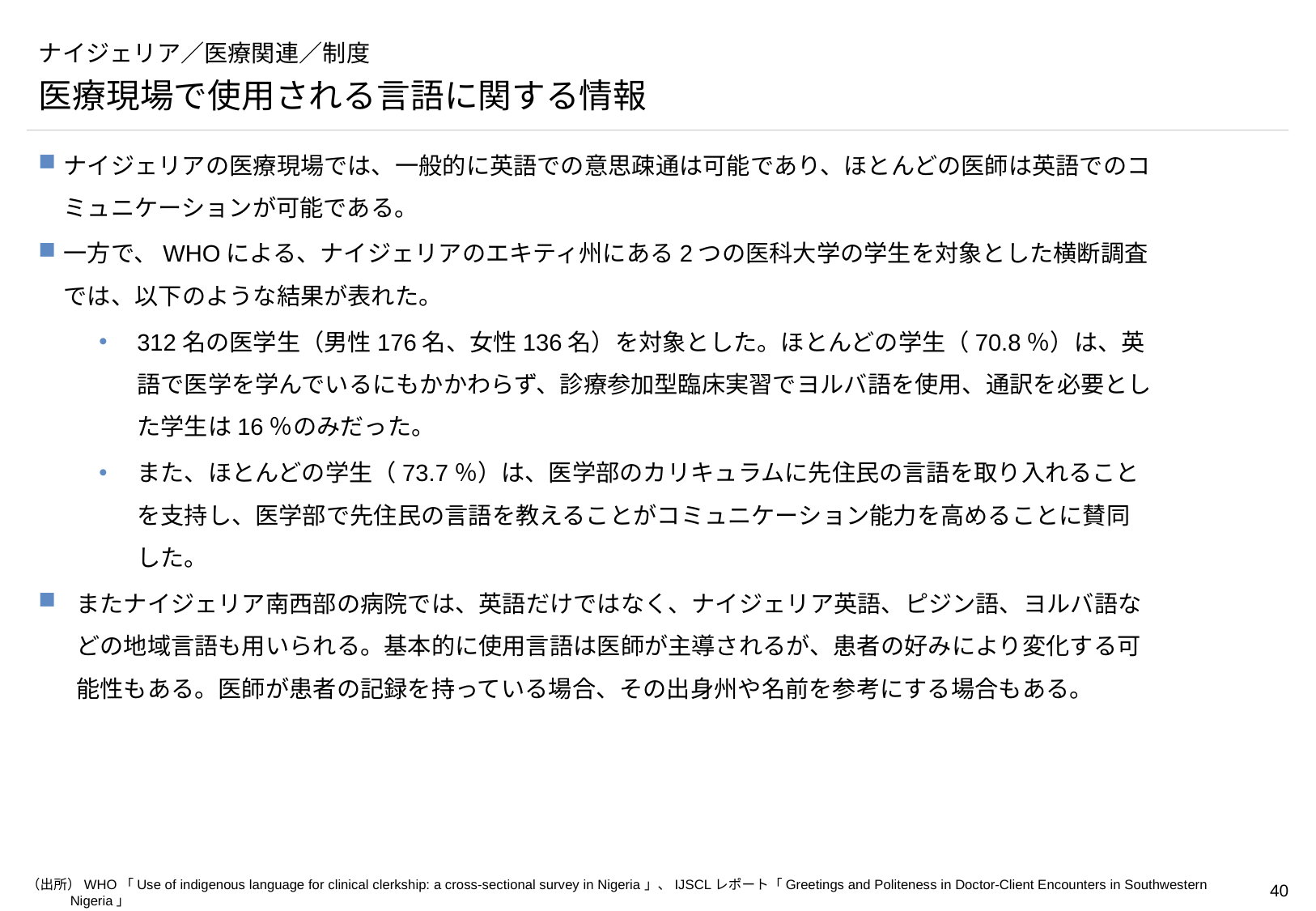

# ナイジェリア／医療関連／制度
医療現場で使用される言語に関する情報
ナイジェリアの医療現場では、一般的に英語での意思疎通は可能であり、ほとんどの医師は英語でのコミュニケーションが可能である。
一方で、WHOによる、ナイジェリアのエキティ州にある2つの医科大学の学生を対象とした横断調査では、以下のような結果が表れた。
312名の医学生（男性176名、女性136名）を対象とした。ほとんどの学生（70.8％）は、英語で医学を学んでいるにもかかわらず、診療参加型臨床実習でヨルバ語を使用、通訳を必要とした学生は16％のみだった。
また、ほとんどの学生（73.7％）は、医学部のカリキュラムに先住民の言語を取り入れることを支持し、医学部で先住民の言語を教えることがコミュニケーション能力を高めることに賛同した。
またナイジェリア南西部の病院では、英語だけではなく、ナイジェリア英語、ピジン語、ヨルバ語などの地域言語も用いられる。基本的に使用言語は医師が主導されるが、患者の好みにより変化する可能性もある。医師が患者の記録を持っている場合、その出身州や名前を参考にする場合もある。

（出所）WHO「Use of indigenous language for clinical clerkship: a cross-sectional survey in Nigeria」、IJSCLレポート「Greetings and Politeness in Doctor-Client Encounters in Southwestern Nigeria」